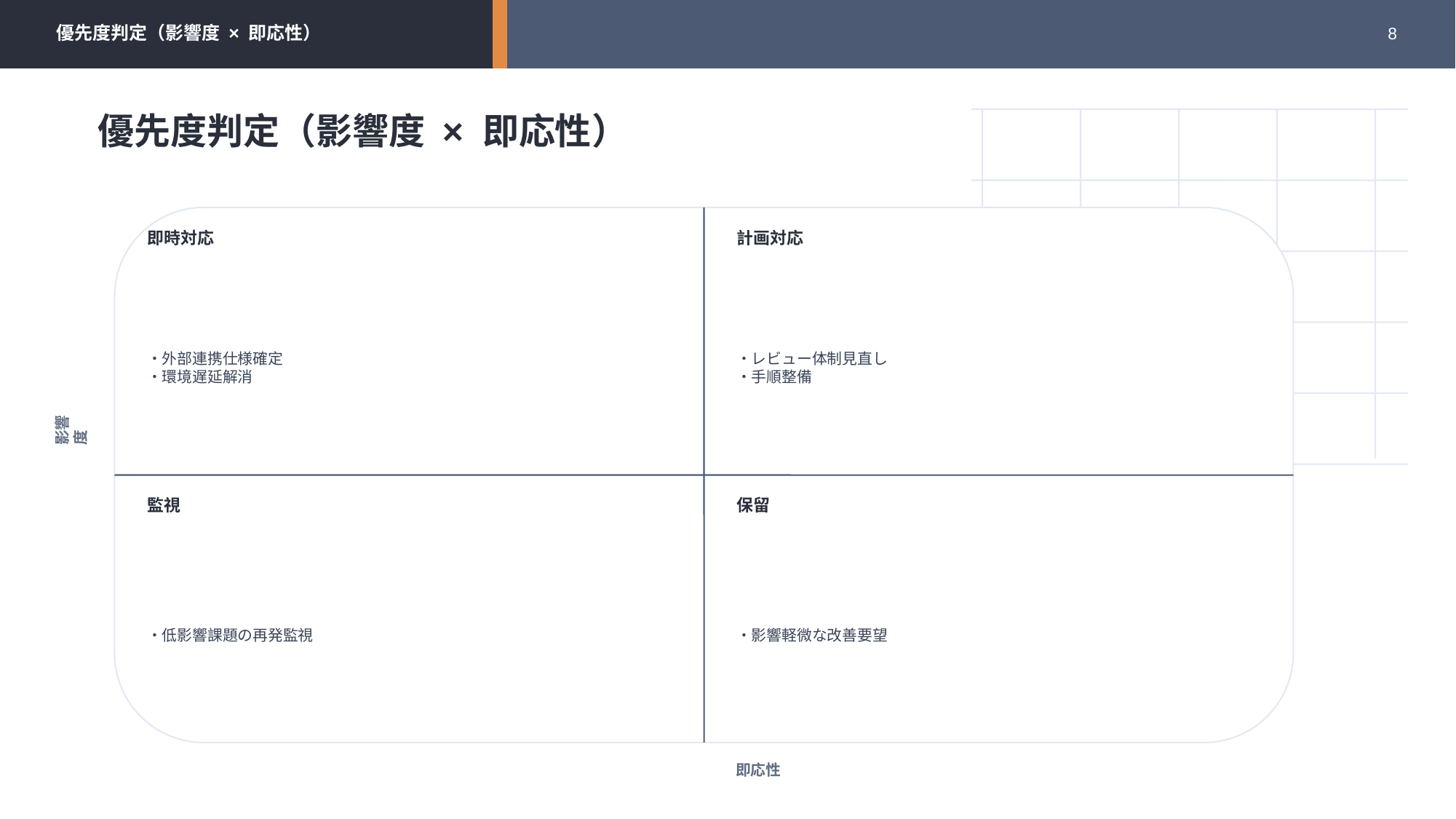

優先度判定（影響度 × 即応性）
8
優先度判定（影響度 × 即応性）

即時対応
計画対応

・外部連携仕様確定
・環境遅延解消
・レビュー体制見直し
・手順整備

影響度

監視
保留
・低影響課題の再発監視
・影響軽微な改善要望
即応性